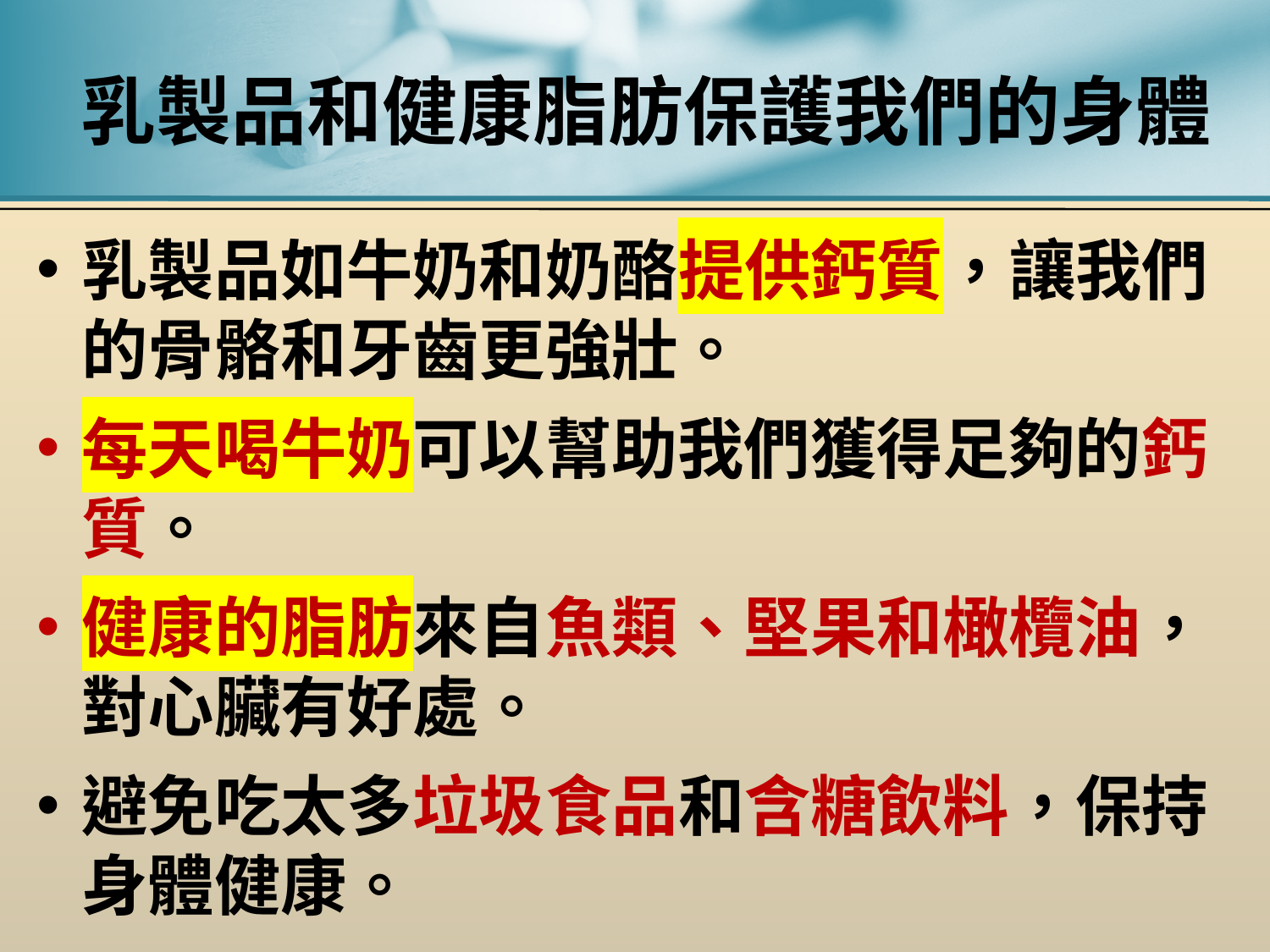

# 乳製品和健康脂肪保護我們的身體
乳製品如牛奶和奶酪提供鈣質，讓我們的骨骼和牙齒更強壯。
每天喝牛奶可以幫助我們獲得足夠的鈣質。
健康的脂肪來自魚類、堅果和橄欖油，對心臟有好處。
避免吃太多垃圾食品和含糖飲料，保持身體健康。